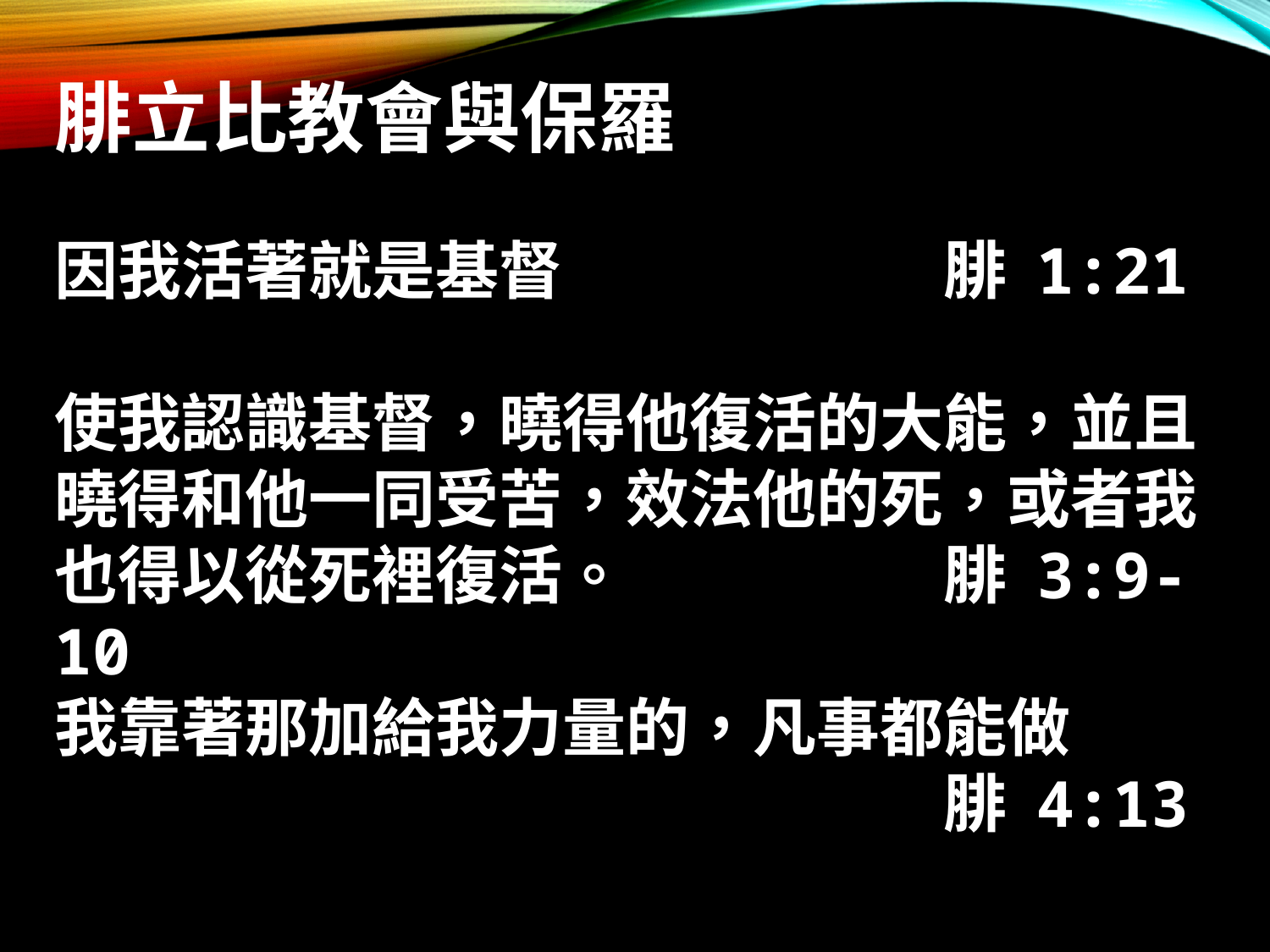

腓立比教會與保羅

因我活著就是基督			腓 1:21

使我認識基督，曉得他復活的大能，並且曉得和他一同受苦，效法他的死，或者我也得以從死裡復活。			腓 3:9-10
我靠著那加給我力量的，凡事都能做
							腓 4:13